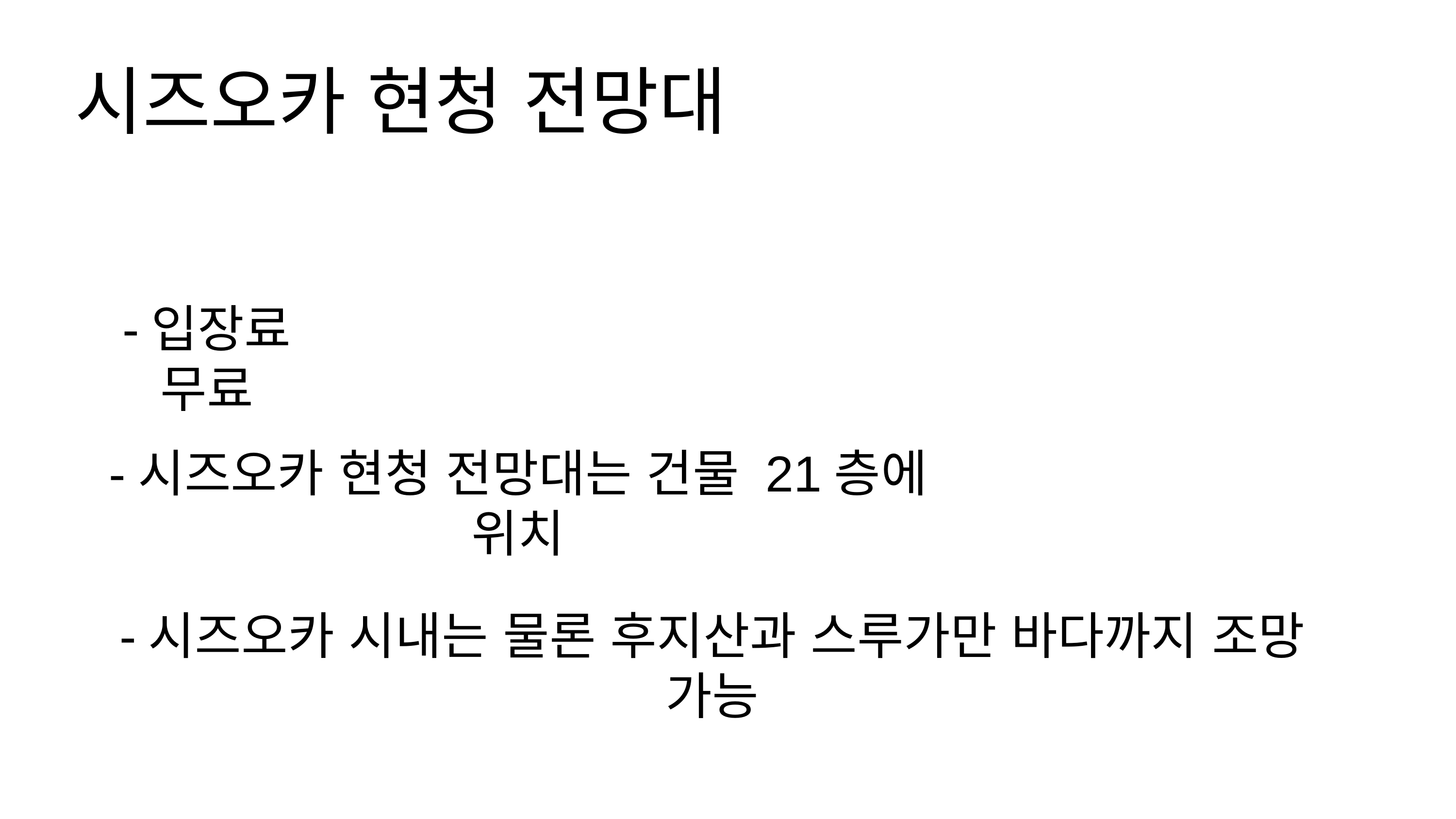

시즈오카 현청 전망대
-입장료 무료
-시즈오카 현청 전망대는 건물 21층에 위치
-시즈오카 시내는 물론 후지산과 스루가만 바다까지 조망 가능